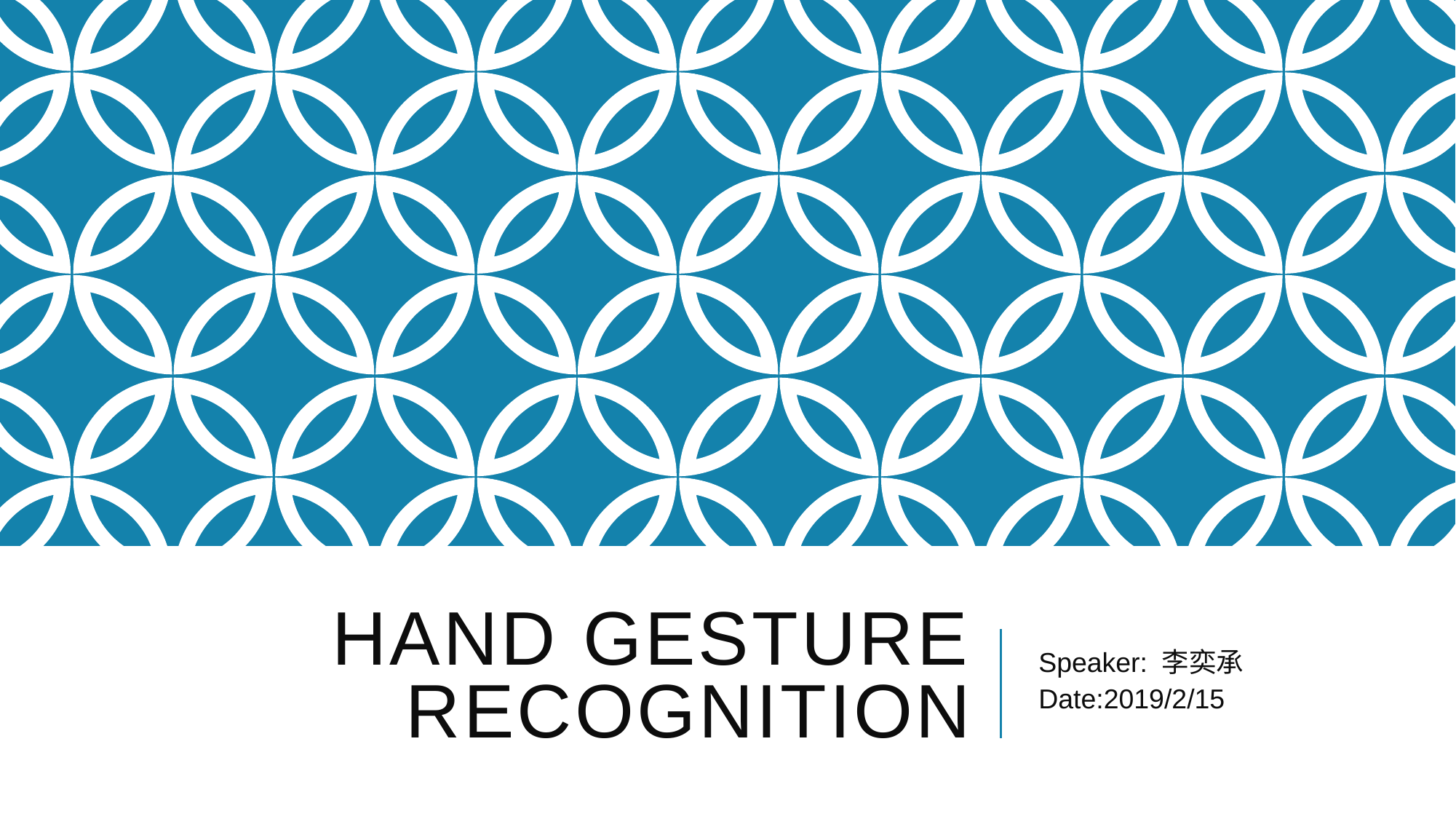

# Hand Gesture Recognition
Speaker: 李奕承
Date:2019/2/15